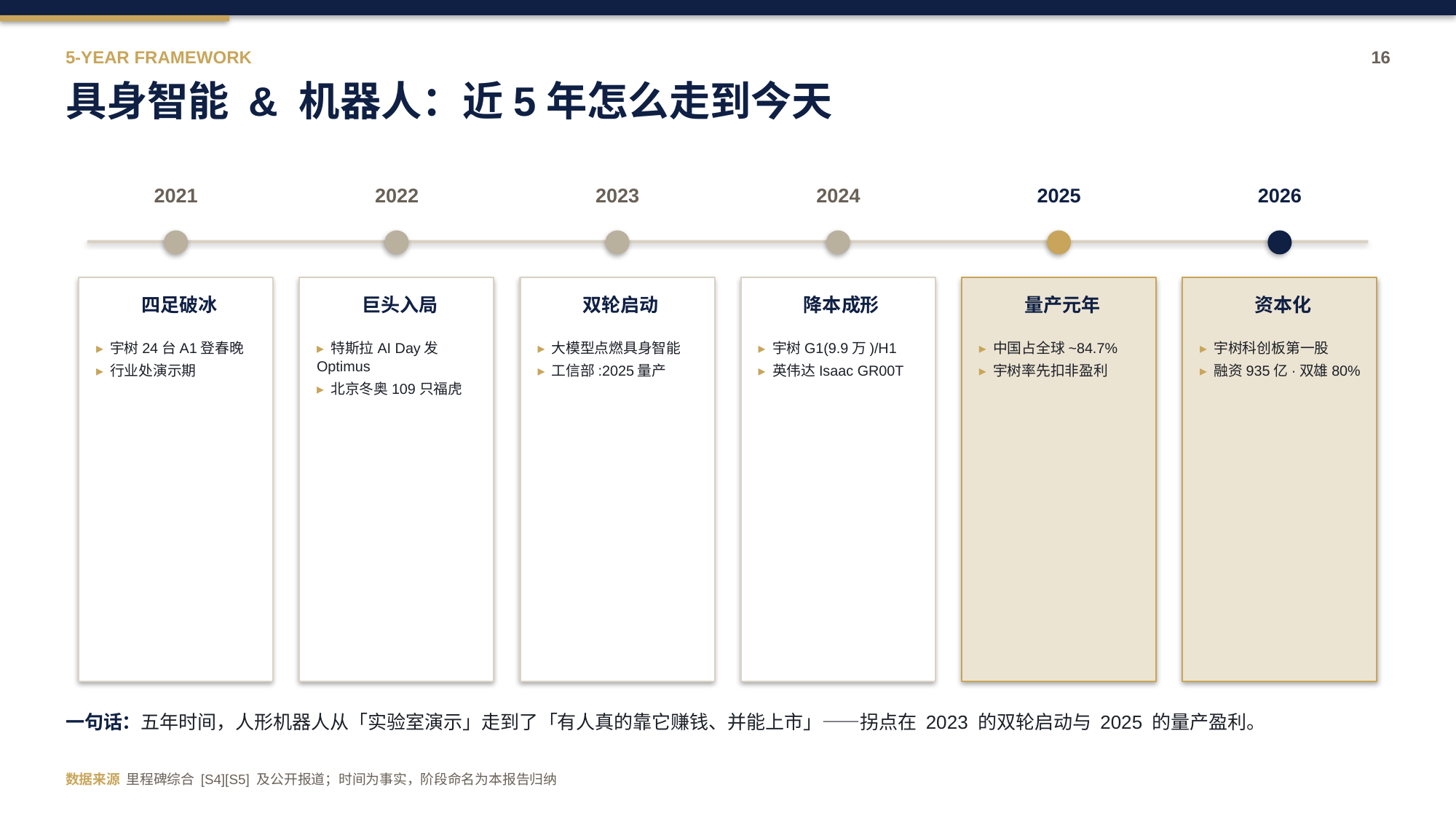

5-YEAR FRAMEWORK
16
具身智能 & 机器人：近5年怎么走到今天
2021
2022
2023
2024
2025
2026

四足破冰
巨头入局
双轮启动
降本成形
量产元年
资本化
▸ 宇树24台A1登春晚
▸ 行业处演示期
▸ 特斯拉AI Day发Optimus
▸ 北京冬奥109只福虎
▸ 大模型点燃具身智能
▸ 工信部:2025量产
▸ 宇树G1(9.9万)/H1
▸ 英伟达Isaac GR00T
▸ 中国占全球~84.7%
▸ 宇树率先扣非盈利
▸ 宇树科创板第一股
▸ 融资935亿·双雄80%
一句话：五年时间，人形机器人从「实验室演示」走到了「有人真的靠它赚钱、并能上市」——拐点在 2023 的双轮启动与 2025 的量产盈利。
数据来源  里程碑综合 [S4][S5] 及公开报道；时间为事实，阶段命名为本报告归纳